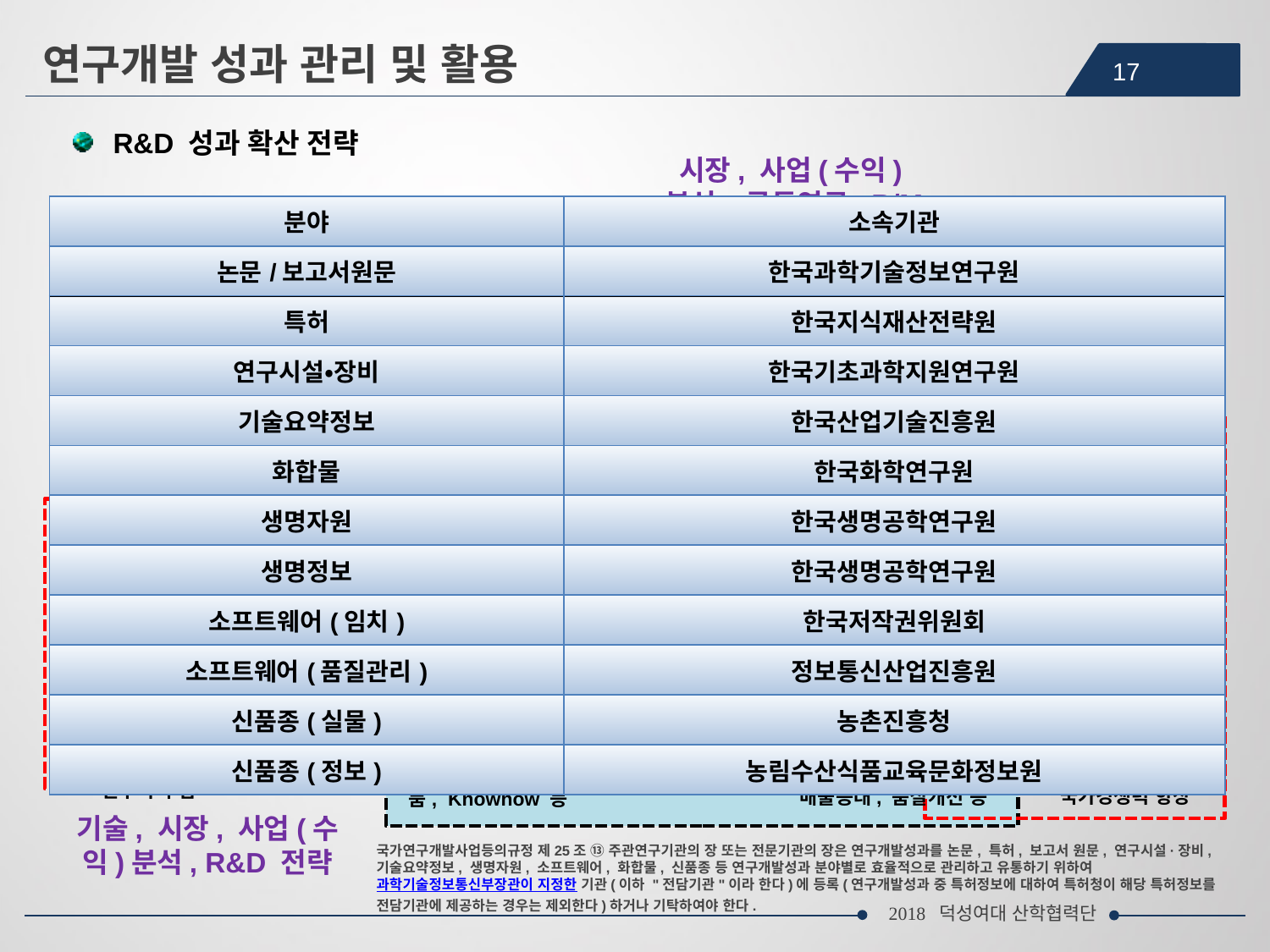

연구개발 성과 관리 및 활용

17
R&D 성과 확산 전략
시장, 사업(수익)분석, 공동연구, B/M 수립
| 분야 | 소속기관 |
| --- | --- |
| 논문/보고서원문 | 한국과학기술정보연구원 |
| 특허 | 한국지식재산전략원 |
| 연구시설•장비 | 한국기초과학지원연구원 |
| 기술요약정보 | 한국산업기술진흥원 |
| 화합물 | 한국화학연구원 |
| 생명자원 | 한국생명공학연구원 |
| 생명정보 | 한국생명공학연구원 |
| 소프트웨어(임치) | 한국저작권위원회 |
| 소프트웨어(품질관리) | 정보통신산업진흥원 |
| 신품종(실물) | 농촌진흥청 |
| 신품종(정보) | 농림수산식품교육문화정보원 |
1차 영역

기초 연구개발 성과물 평가 및 의사결정
성과물 활용 및 확산 전략 수립
성과물 활용 및 확산 지원 방안 수립 및 실행
기술이전 및 사업화 추진
Process
발효 및 부가가치화 과정
타 분야로의 파급
확산

추가 R&D
Process
& Transfer
(투자, 생산, 마케팅)
Outcome
Impact
R&D
수행
Output
Infra
Input

체계적 연구기반 조성
산학연 연구 N/W구축
연구비 투입
산, 학, 연, 관
기초, 원천연구
체계적 수행
응용, 개발연구 및 실용화 추진
인력양성, 지식확산
기술이전 및 사업화
3차 R&D 성과물
새로운 문화형성, 인간 삶의 질 향상
국가경쟁력 향상
2차 R&D 성과물
R&D 성과 활용/확산 결과, 비용절감, 매출증대, 품질개선 등
1차 R&D 성과물
과학적 원리/이론 특허, 논문, 시제품,  Knowhow 등
2차 영역

2차 영역

사회문화적 성과
경제적 성과
과학기술적 성과
융·복합 B/M 전략
기술, 시장, 사업(수익)분석, R&D 전략
국가연구개발사업등의규정 제25조 ⑬ 주관연구기관의 장 또는 전문기관의 장은 연구개발성과를 논문, 특허, 보고서 원문, 연구시설·장비, 기술요약정보, 생명자원, 소프트웨어, 화합물, 신품종 등 연구개발성과 분야별로 효율적으로 관리하고 유통하기 위하여 과학기술정보통신부장관이 지정한 기관(이하 "전담기관"이라 한다)에 등록(연구개발성과 중 특허정보에 대하여 특허청이 해당 특허정보를 전담기관에 제공하는 경우는 제외한다)하거나 기탁하여야 한다.